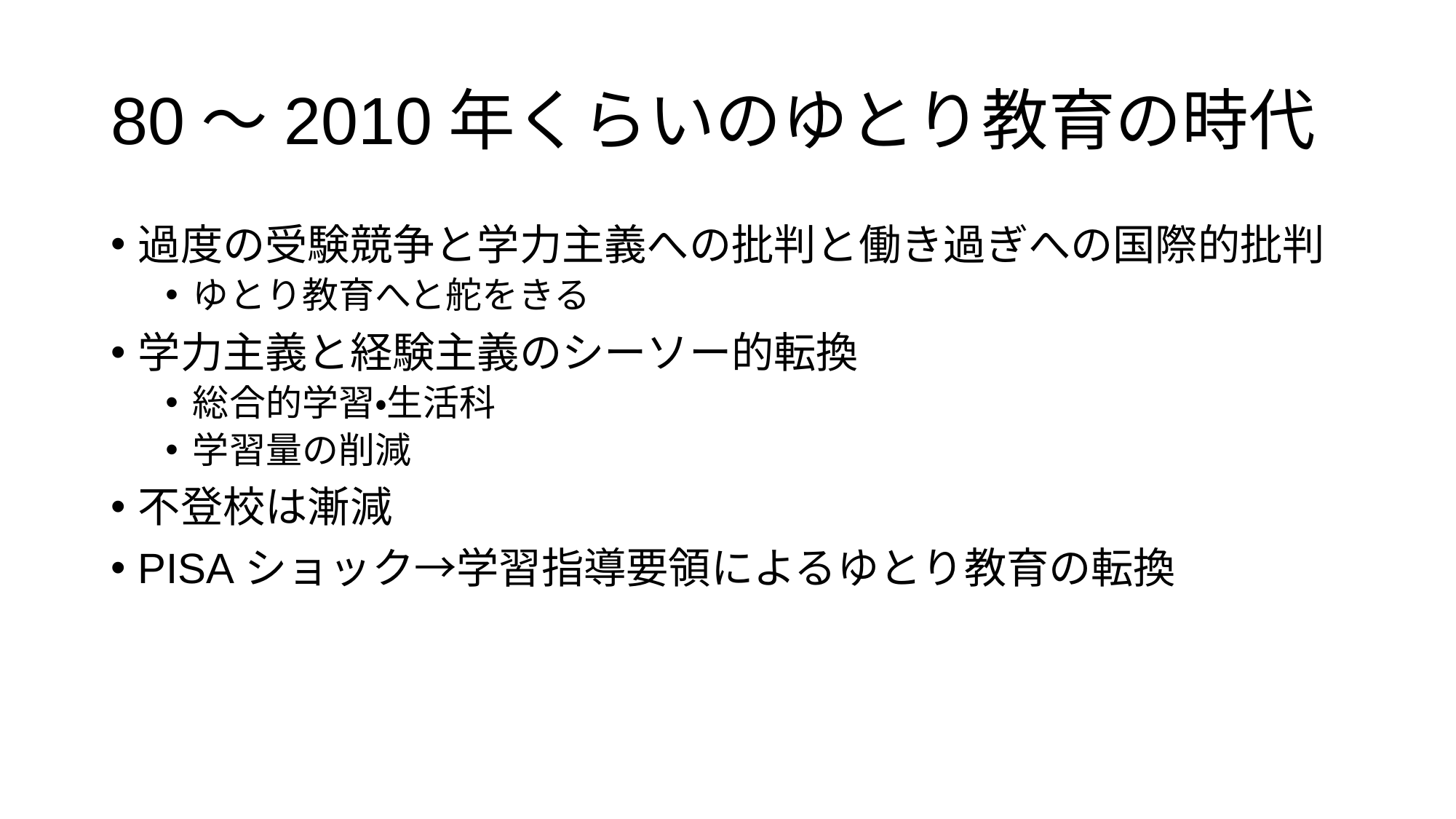

# 80～2010年くらいのゆとり教育の時代
過度の受験競争と学力主義への批判と働き過ぎへの国際的批判
ゆとり教育へと舵をきる
学力主義と経験主義のシーソー的転換
総合的学習・生活科
学習量の削減
不登校は漸減
PISAショック→学習指導要領によるゆとり教育の転換